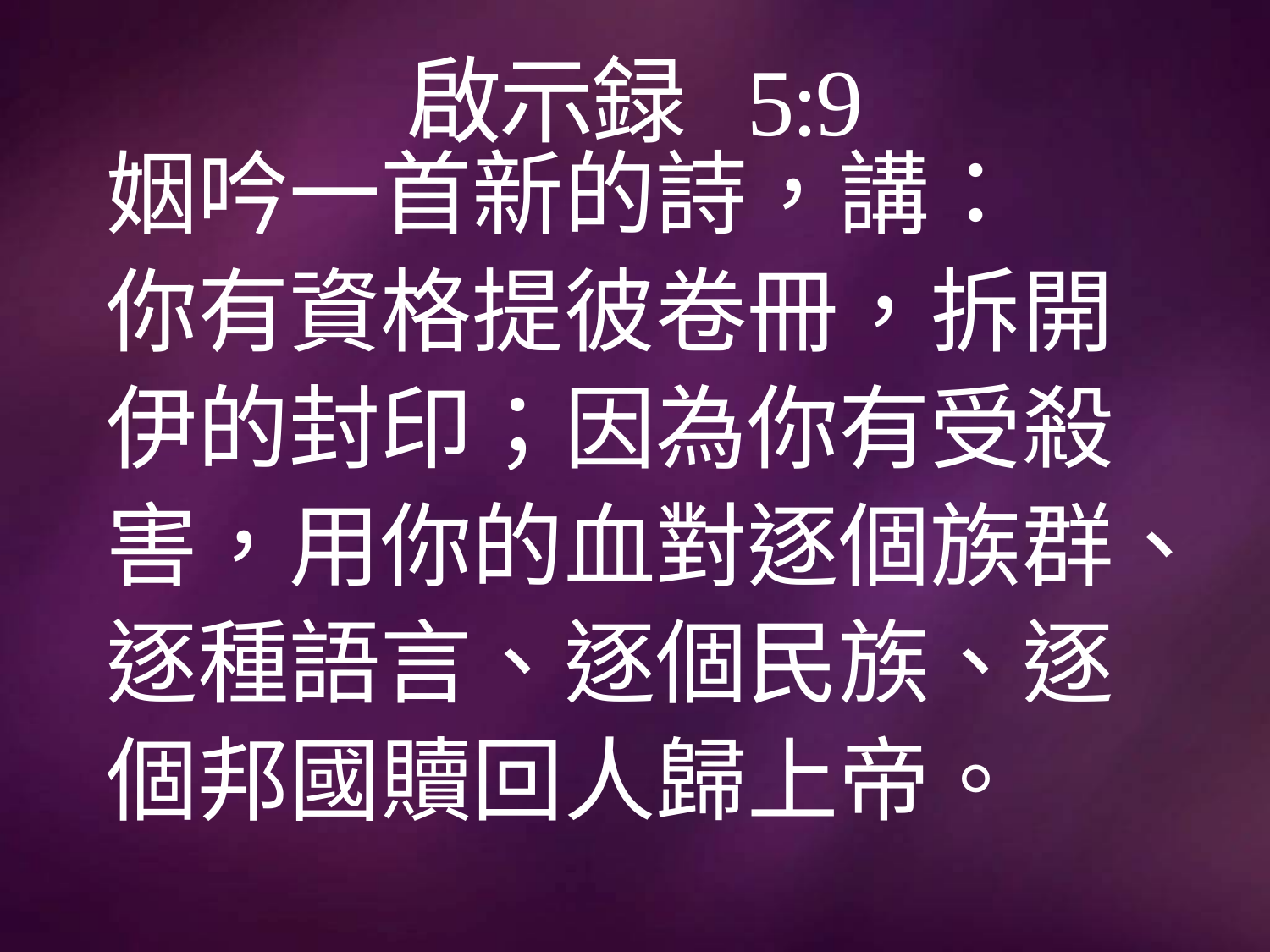

# 啟示録  5:9
姻吟一首新的詩，講：
你有資格提彼卷冊，拆開
伊的封印；因為你有受殺
害，用你的血對逐個族群、
逐種語言、逐個民族、逐
個邦國贖回人歸上帝。